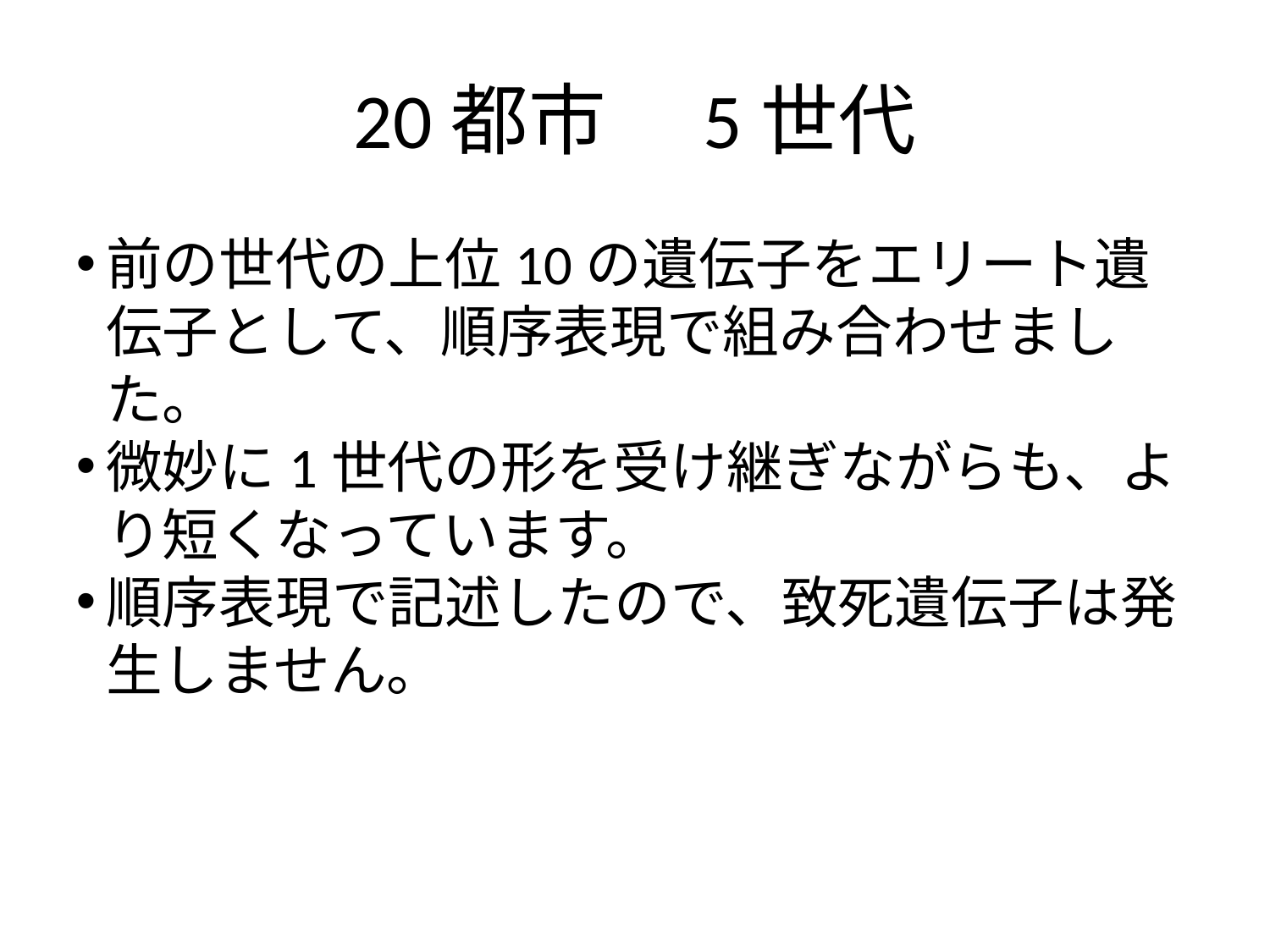

20都市　5世代
前の世代の上位10の遺伝子をエリート遺伝子として、順序表現で組み合わせました。
微妙に1世代の形を受け継ぎながらも、より短くなっています。
順序表現で記述したので、致死遺伝子は発生しません。